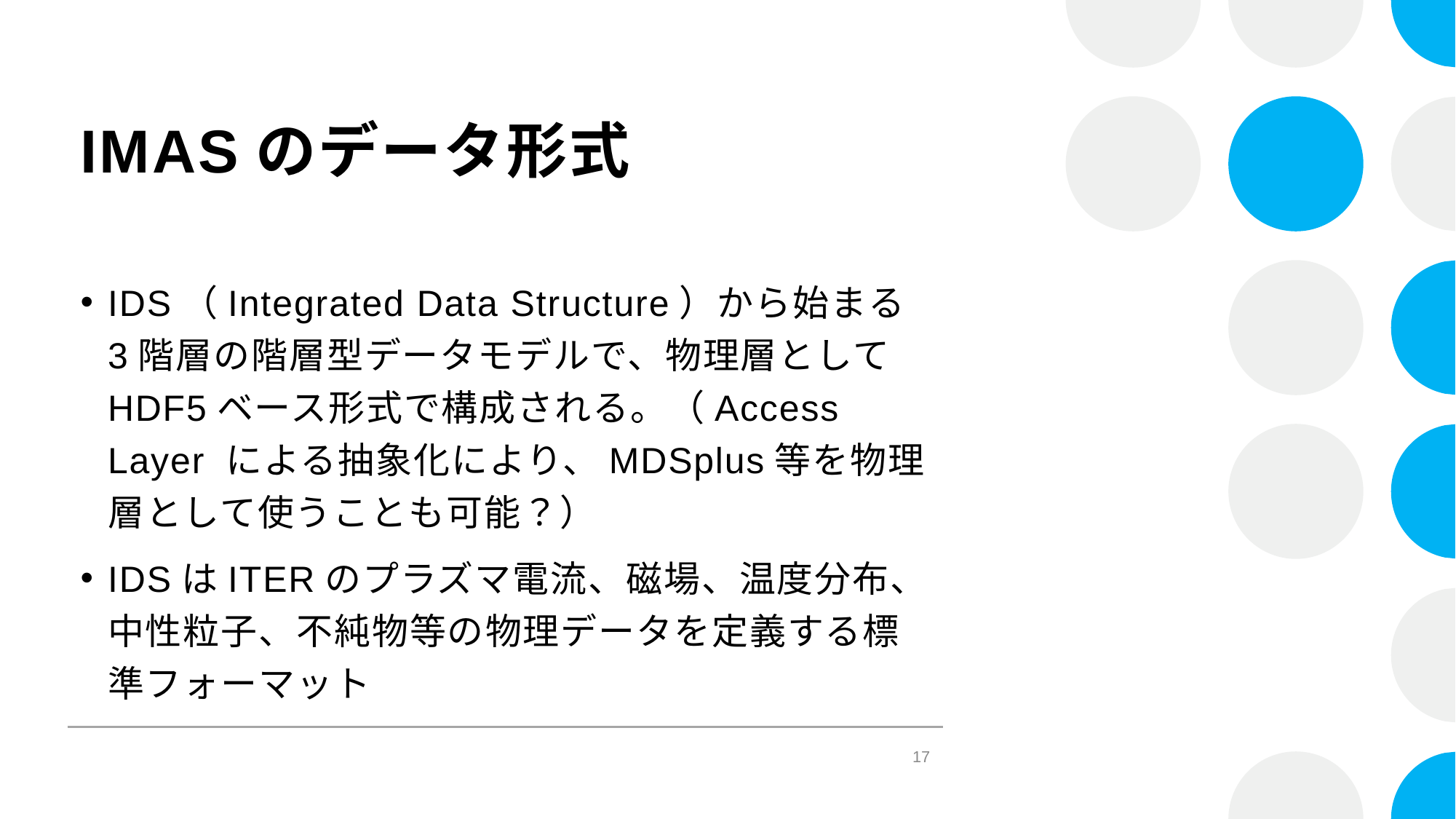

# IMASのデータ形式
IDS（Integrated Data Structure）から始まる3階層の階層型データモデルで、物理層としてHDF5ベース形式で構成される。（Access　Layer による抽象化により、MDSplus等を物理層として使うことも可能？）
IDSはITERのプラズマ電流、磁場、温度分布、中性粒子、不純物等の物理データを定義する標準フォーマット

17